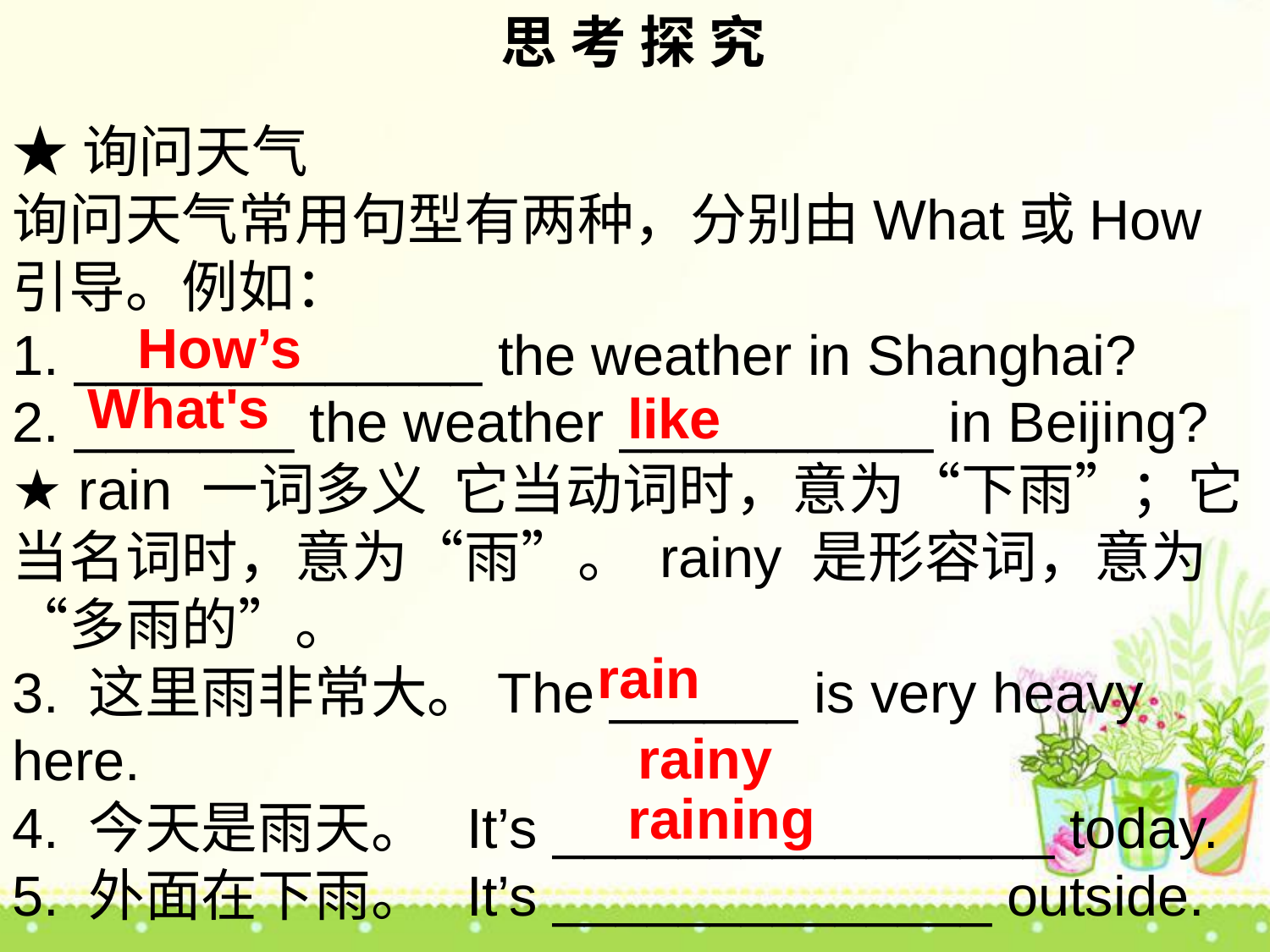

思 考 探 究
★询问天气
询问天气常用句型有两种，分别由What或How引导。例如：
1. _____________ the weather in Shanghai?
2. _______ the weather __________ in Beijing?
★ rain 一词多义  它当动词时，意为“下雨”；它当名词时，意为“雨”。 rainy 是形容词，意为 “多雨的”。
3. 这里雨非常大。The ______ is very heavy here.
4. 今天是雨天。  It’s ________________ today.
5. 外面在下雨。  It’s ______________ outside.
How’s
What's
like
rain
rainy
raining